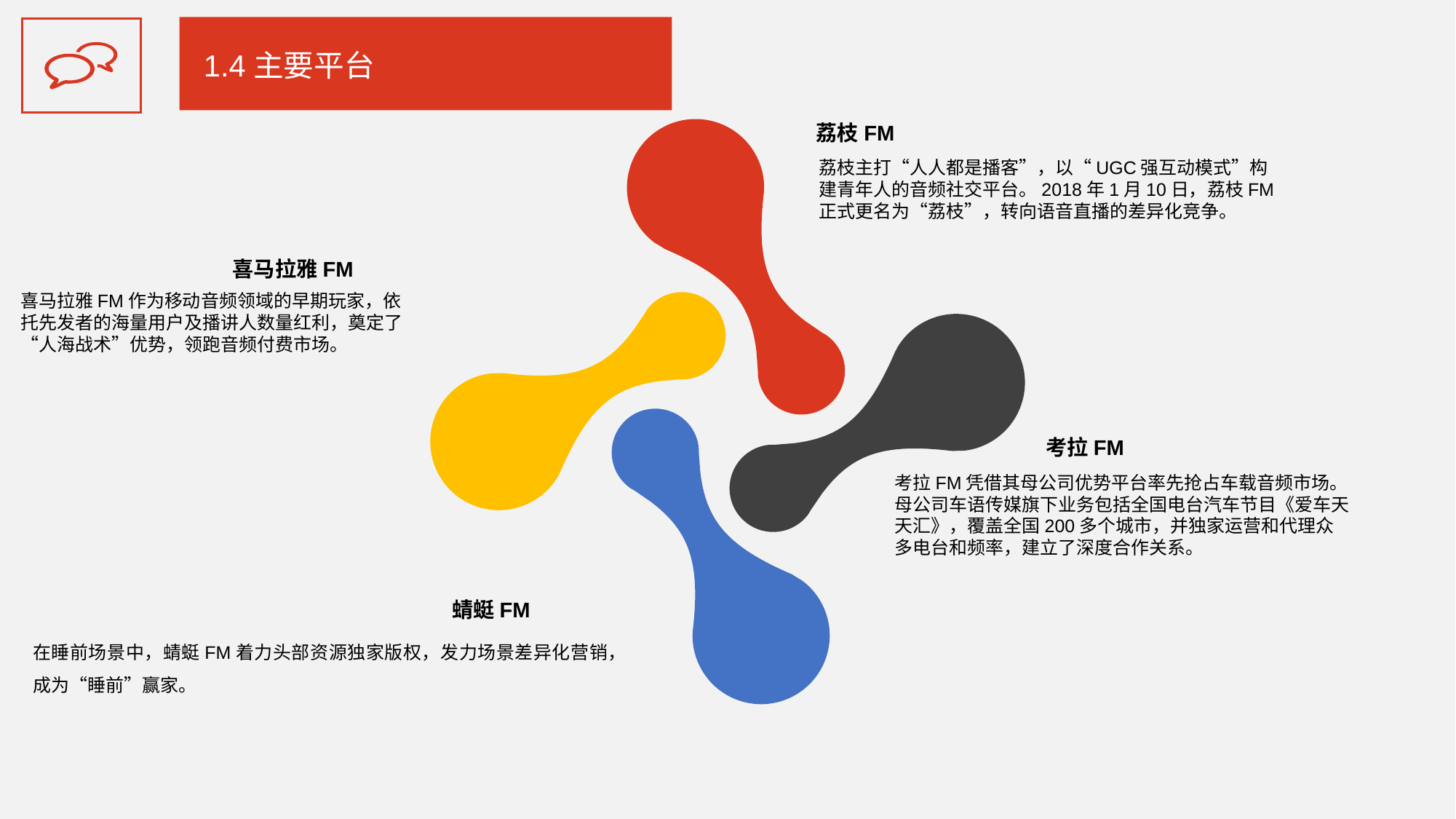

1.4主要平台

荔枝FM
荔枝主打“人人都是播客”，以“UGC强互动模式”构建青年人的音频社交平台。2018年1月10日，荔枝FM正式更名为“荔枝”，转向语音直播的差异化竞争。

喜马拉雅FM
喜马拉雅FM作为移动音频领域的早期玩家，依托先发者的海量用户及播讲人数量红利，奠定了“人海战术”优势，领跑音频付费市场。

考拉FM
考拉FM凭借其母公司优势平台率先抢占车载音频市场。母公司车语传媒旗下业务包括全国电台汽车节目《爱车天天汇》，覆盖全国200多个城市，并独家运营和代理众多电台和频率，建立了深度合作关系。

蜻蜓FM
在睡前场景中，蜻蜓FM着力头部资源独家版权，发力场景差异化营销，成为“睡前”赢家。